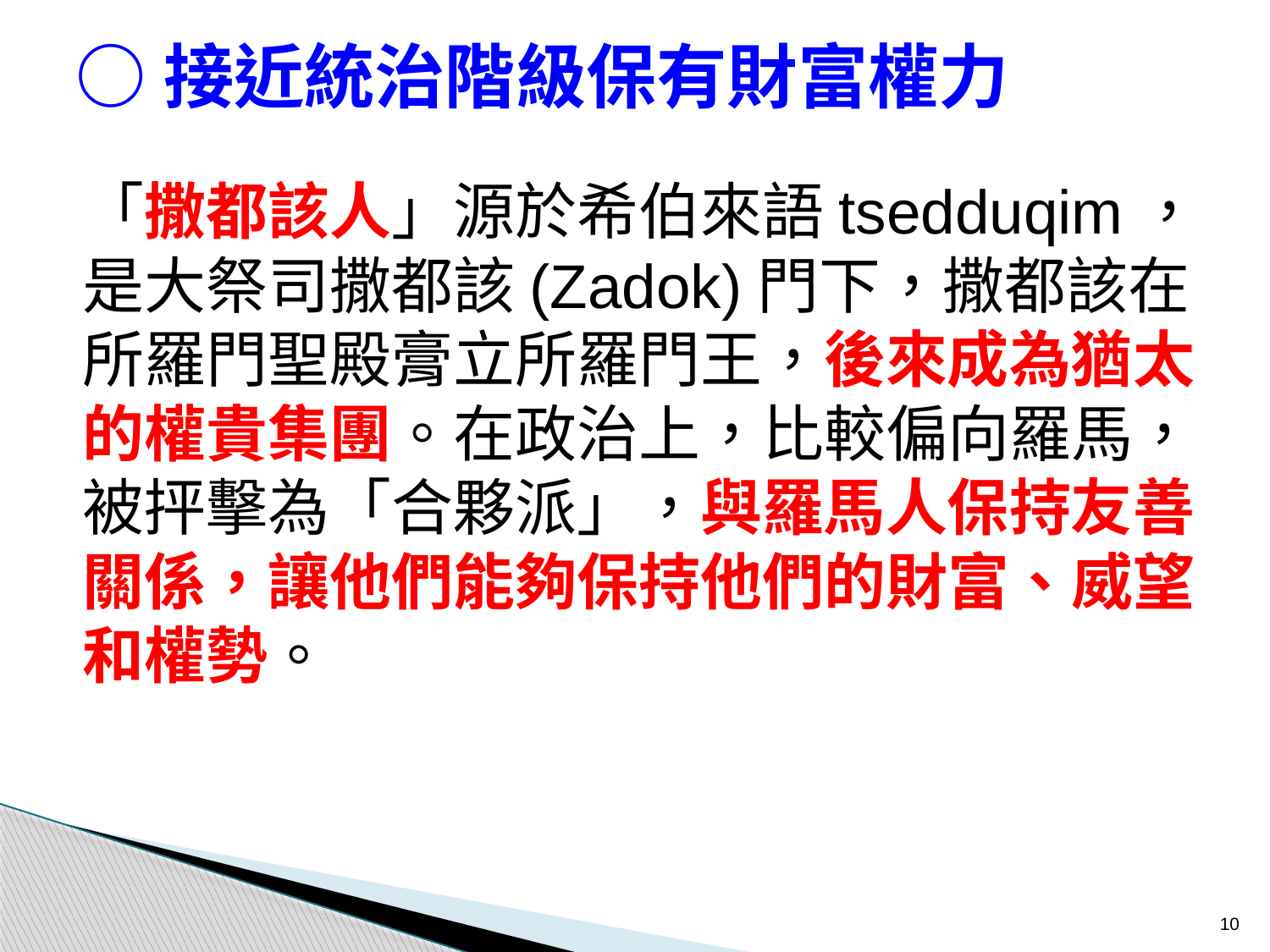

○接近統治階級保有財富權力
「撒都該人」源於希伯來語tsedduqim，是大祭司撒都該(Zadok)門下，撒都該在所羅門聖殿膏立所羅門王，後來成為猶太的權貴集團。在政治上，比較偏向羅馬，被抨擊為「合夥派」，與羅馬人保持友善關係，讓他們能夠保持他們的財富、威望和權勢。
10